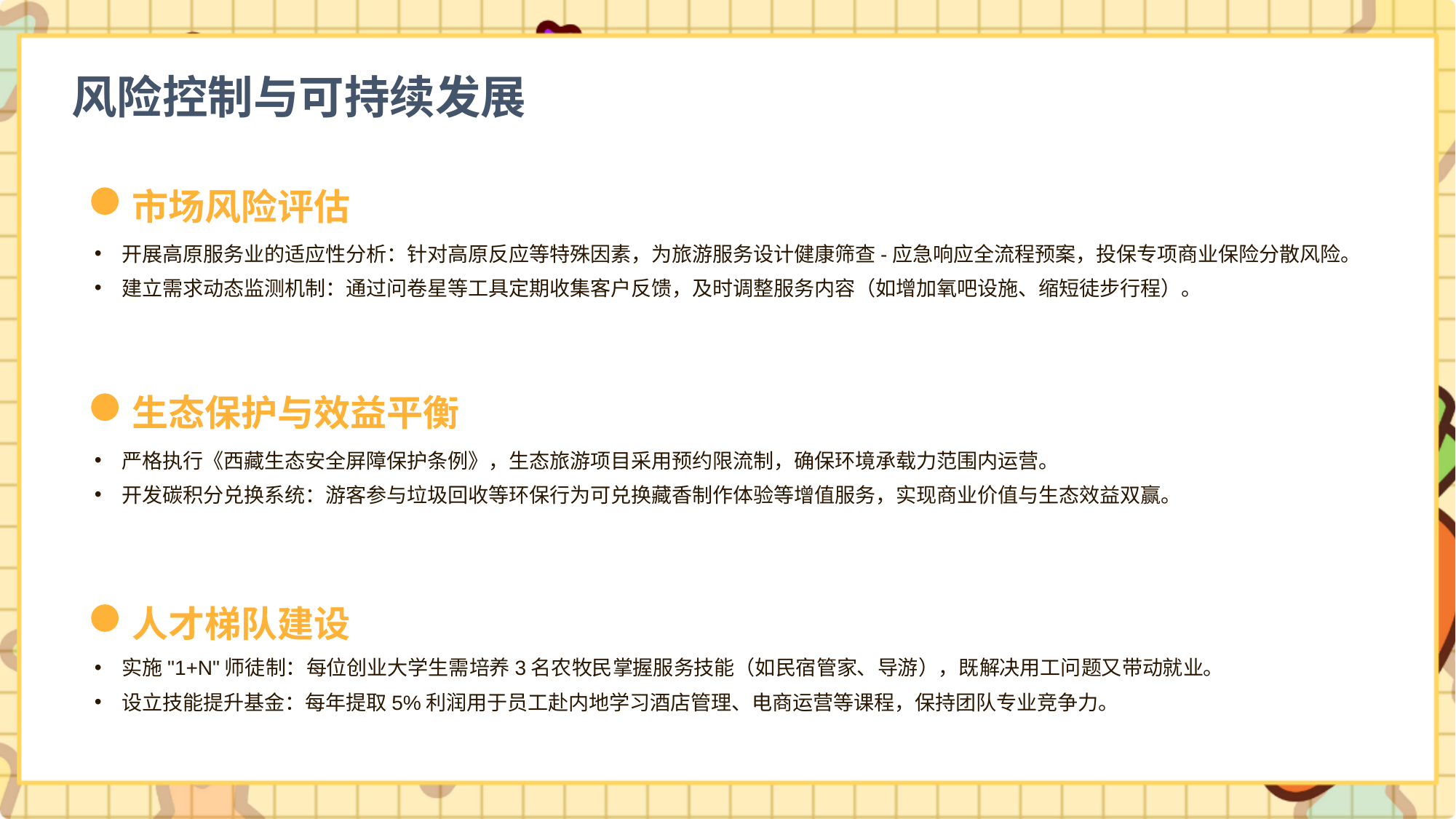

风险控制与可持续发展
市场风险评估

开展高原服务业的适应性分析：针对高原反应等特殊因素，为旅游服务设计健康筛查-应急响应全流程预案，投保专项商业保险分散风险。
建立需求动态监测机制：通过问卷星等工具定期收集客户反馈，及时调整服务内容（如增加氧吧设施、缩短徒步行程）。
生态保护与效益平衡

严格执行《西藏生态安全屏障保护条例》，生态旅游项目采用预约限流制，确保环境承载力范围内运营。
开发碳积分兑换系统：游客参与垃圾回收等环保行为可兑换藏香制作体验等增值服务，实现商业价值与生态效益双赢。
人才梯队建设

实施"1+N"师徒制：每位创业大学生需培养3名农牧民掌握服务技能（如民宿管家、导游），既解决用工问题又带动就业。
设立技能提升基金：每年提取5%利润用于员工赴内地学习酒店管理、电商运营等课程，保持团队专业竞争力。